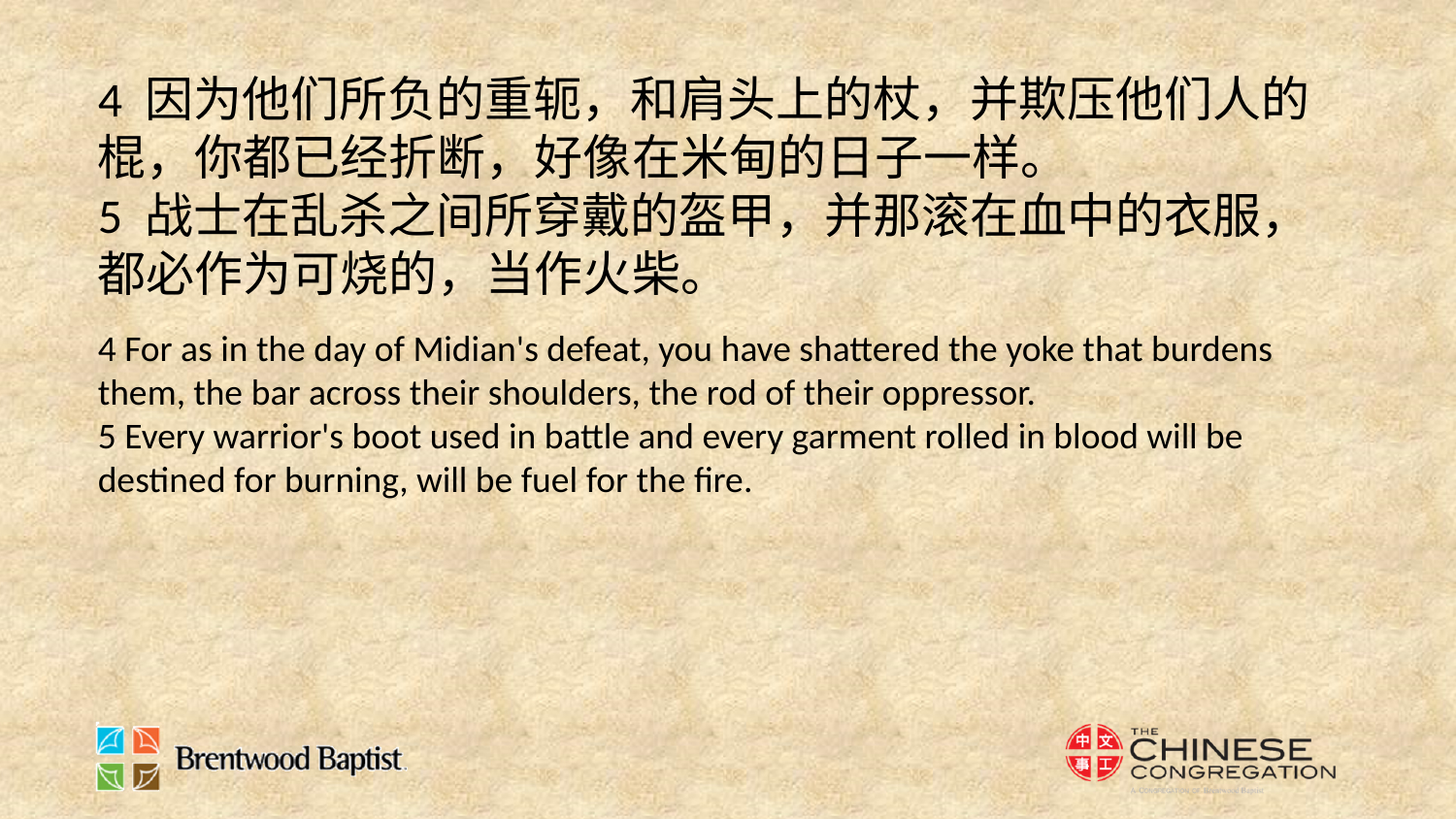

4 因为他们所负的重轭，和肩头上的杖，并欺压他们人的棍，你都已经折断，好像在米甸的日子一样。
5 战士在乱杀之间所穿戴的盔甲，并那滚在血中的衣服，都必作为可烧的，当作火柴。

4 For as in the day of Midian's defeat, you have shattered the yoke that burdens them, the bar across their shoulders, the rod of their oppressor.
5 Every warrior's boot used in battle and every garment rolled in blood will be destined for burning, will be fuel for the fire.